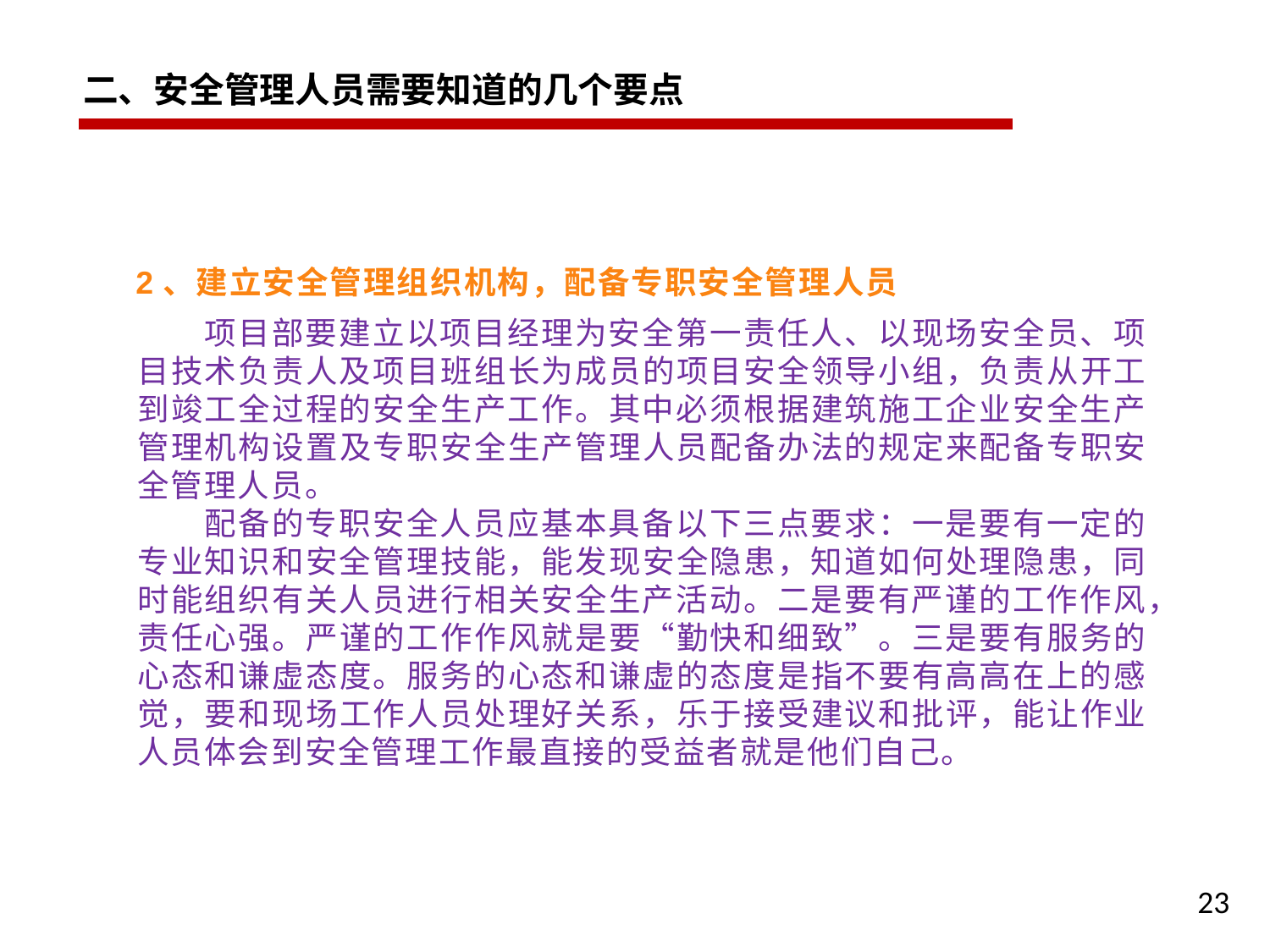

二、安全管理人员需要知道的几个要点
2、建立安全管理组织机构，配备专职安全管理人员
项目部要建立以项目经理为安全第一责任人、以现场安全员、项目技术负责人及项目班组长为成员的项目安全领导小组，负责从开工到竣工全过程的安全生产工作。其中必须根据建筑施工企业安全生产管理机构设置及专职安全生产管理人员配备办法的规定来配备专职安全管理人员。
配备的专职安全人员应基本具备以下三点要求：一是要有一定的专业知识和安全管理技能，能发现安全隐患，知道如何处理隐患，同时能组织有关人员进行相关安全生产活动。二是要有严谨的工作作风，责任心强。严谨的工作作风就是要“勤快和细致”。三是要有服务的心态和谦虚态度。服务的心态和谦虚的态度是指不要有高高在上的感觉，要和现场工作人员处理好关系，乐于接受建议和批评，能让作业人员体会到安全管理工作最直接的受益者就是他们自己。